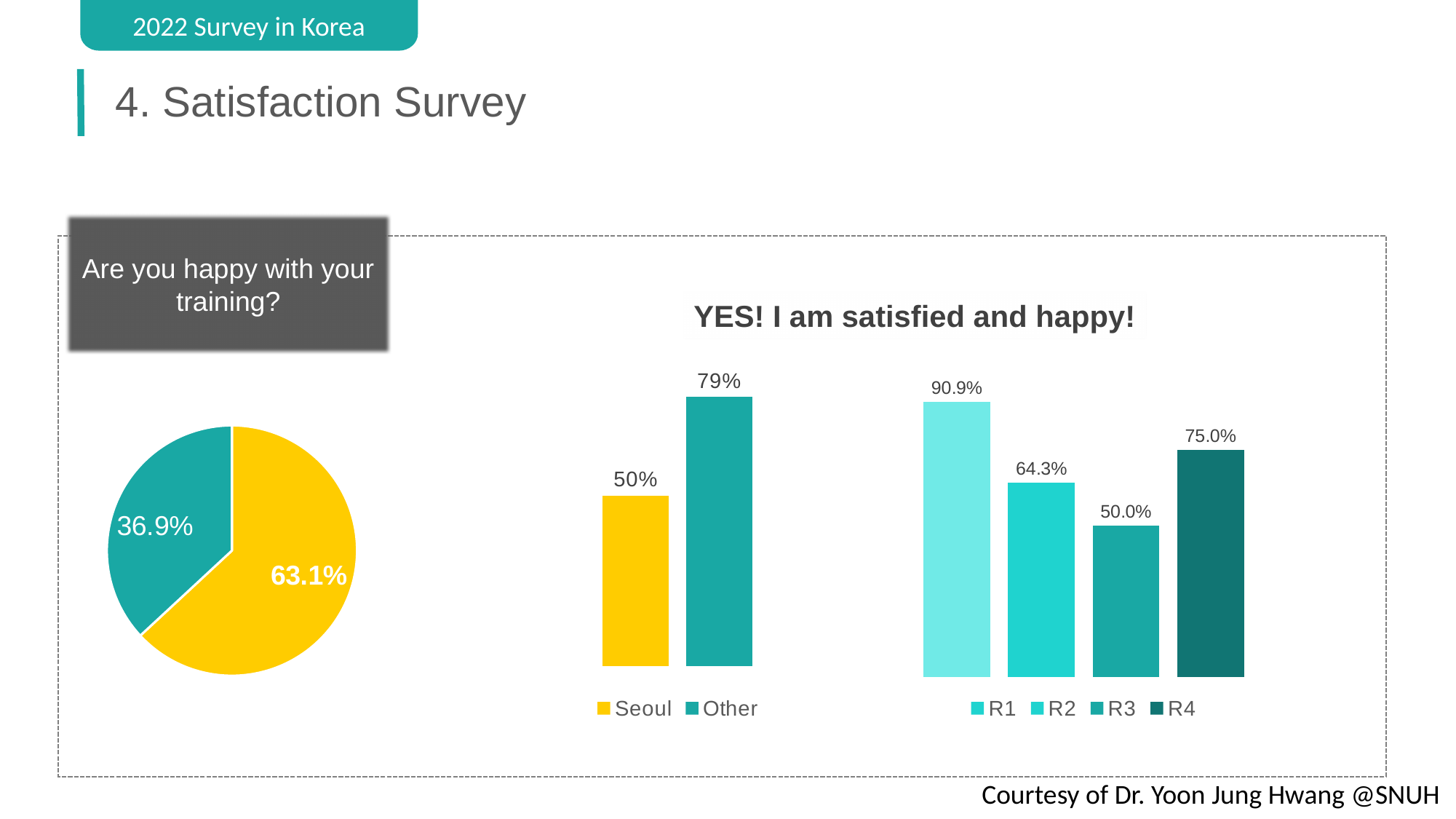

2022 Survey in Korea
  4. Satisfaction Survey
Are you happy with your training?

YES! I am satisfied and happy!

### Chart

| Category | Seoul | Other |
|---|---|---|
| 12시간 이상 | 0.5 | 0.79 |

### Chart

| Category | R1 | R2 | R3 | R4 |
|---|---|---|---|---|
| 12시간 이상 | 0.909 | 0.643 | 0.5 | 0.75 |

### Chart

| Category | 열1 |
|---|---|
| YES | 0.631 |
| NO | 0.369 |
Courtesy of Dr. Yoon Jung Hwang @SNUH